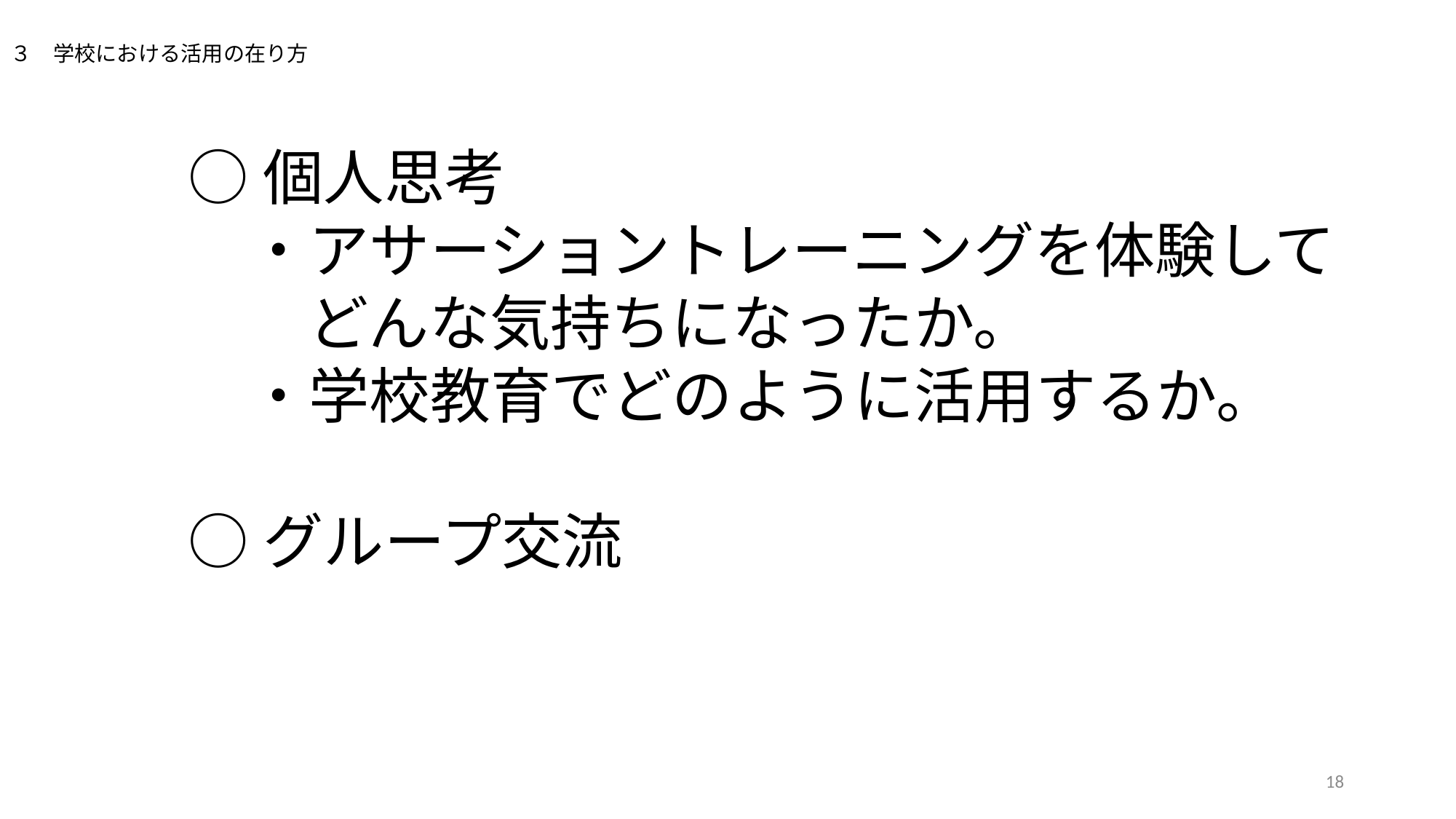

３　学校における活用の在り方
○個人思考
・アサーショントレーニングを体験してどんな気持ちになったか。
・学校教育でどのように活用するか。

○グループ交流
18